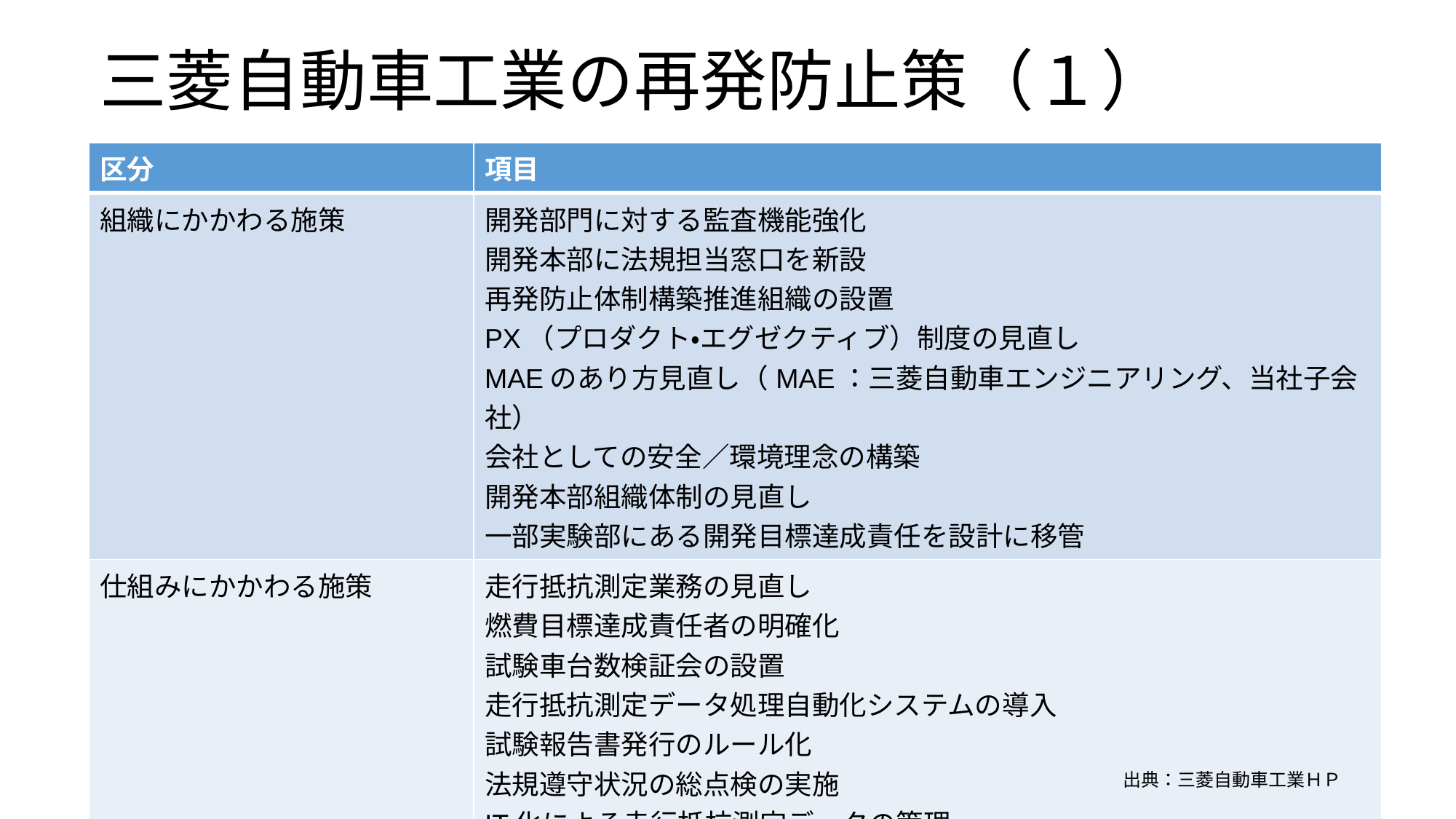

# 三菱自動車工業の再発防止策（１）
| 区分 | 項目 |
| --- | --- |
| 組織にかかわる施策 | 開発部門に対する監査機能強化 開発本部に法規担当窓口を新設 再発防止体制構築推進組織の設置 PX（プロダクト・エグゼクティブ）制度の見直し MAEのあり方見直し（MAE：三菱自動車エンジニアリング、当社子会社） 会社としての安全／環境理念の構築 開発本部組織体制の見直し 一部実験部にある開発目標達成責任を設計に移管 |
| 仕組みにかかわる施策 | 走行抵抗測定業務の見直し 燃費目標達成責任者の明確化 試験車台数検証会の設置 走行抵抗測定データ処理自動化システムの導入 試験報告書発行のルール化 法規遵守状況の総点検の実施 IT化による走行抵抗測定データの管理 開発プロセス（MMDS）の見直し 商品計画と必要工数の見積精度向上 マニュアル改訂ルールの制定 |
16
出典：三菱自動車工業ＨＰ